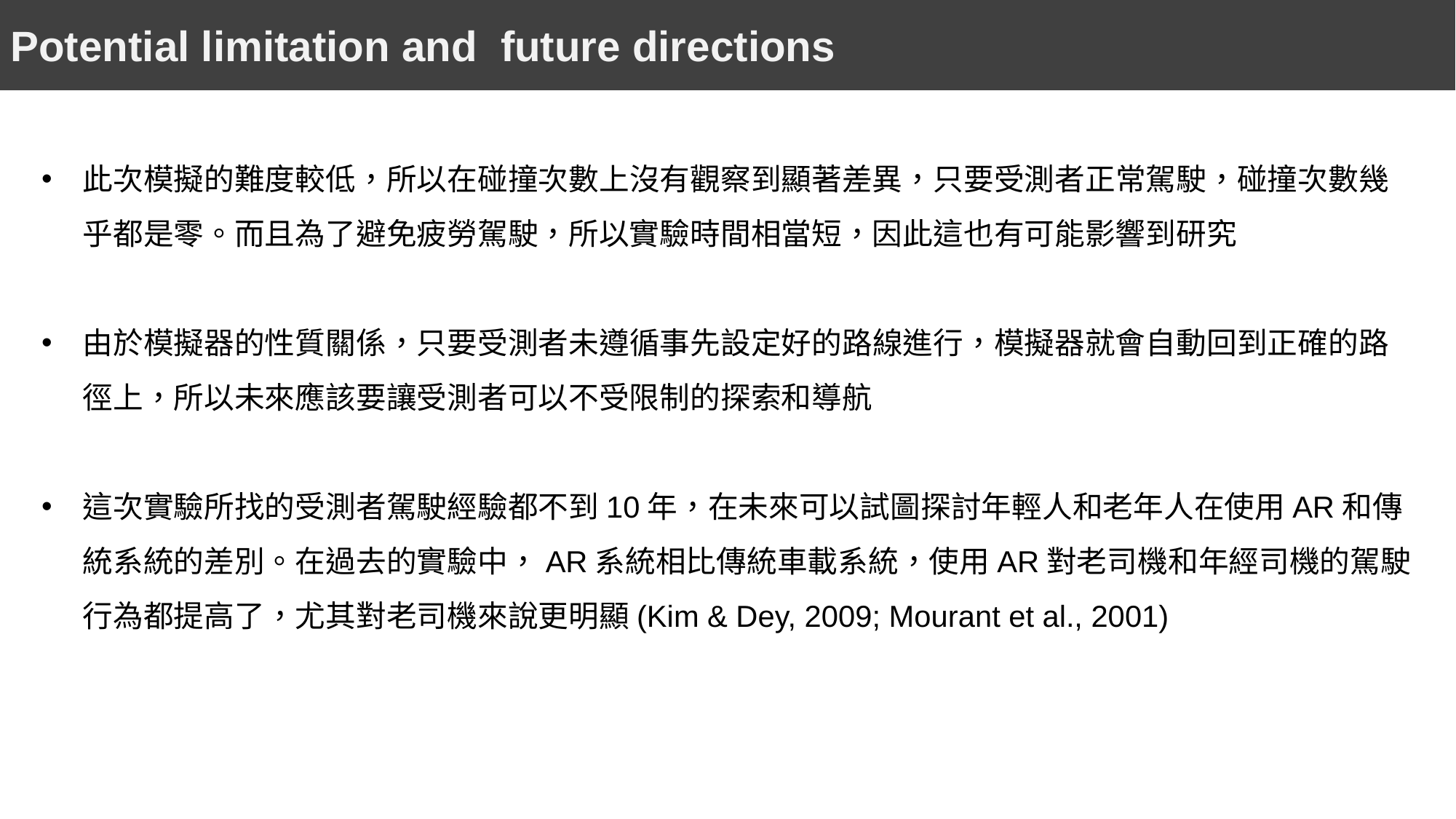

Potential limitation and  future directions
此次模擬的難度較低，所以在碰撞次數上沒有觀察到顯著差異，只要受測者正常駕駛，碰撞次數幾乎都是零。而且為了避免疲勞駕駛，所以實驗時間相當短，因此這也有可能影響到研究

由於模擬器的性質關係，只要受測者未遵循事先設定好的路線進行，模擬器就會自動回到正確的路徑上，所以未來應該要讓受測者可以不受限制的探索和導航

這次實驗所找的受測者駕駛經驗都不到10年，在未來可以試圖探討年輕人和老年人在使用AR和傳統系統的差別。在過去的實驗中，AR系統相比傳統車載系統，使用AR對老司機和年經司機的駕駛行為都提高了，尤其對老司機來說更明顯(Kim & Dey, 2009; Mourant et al., 2001)